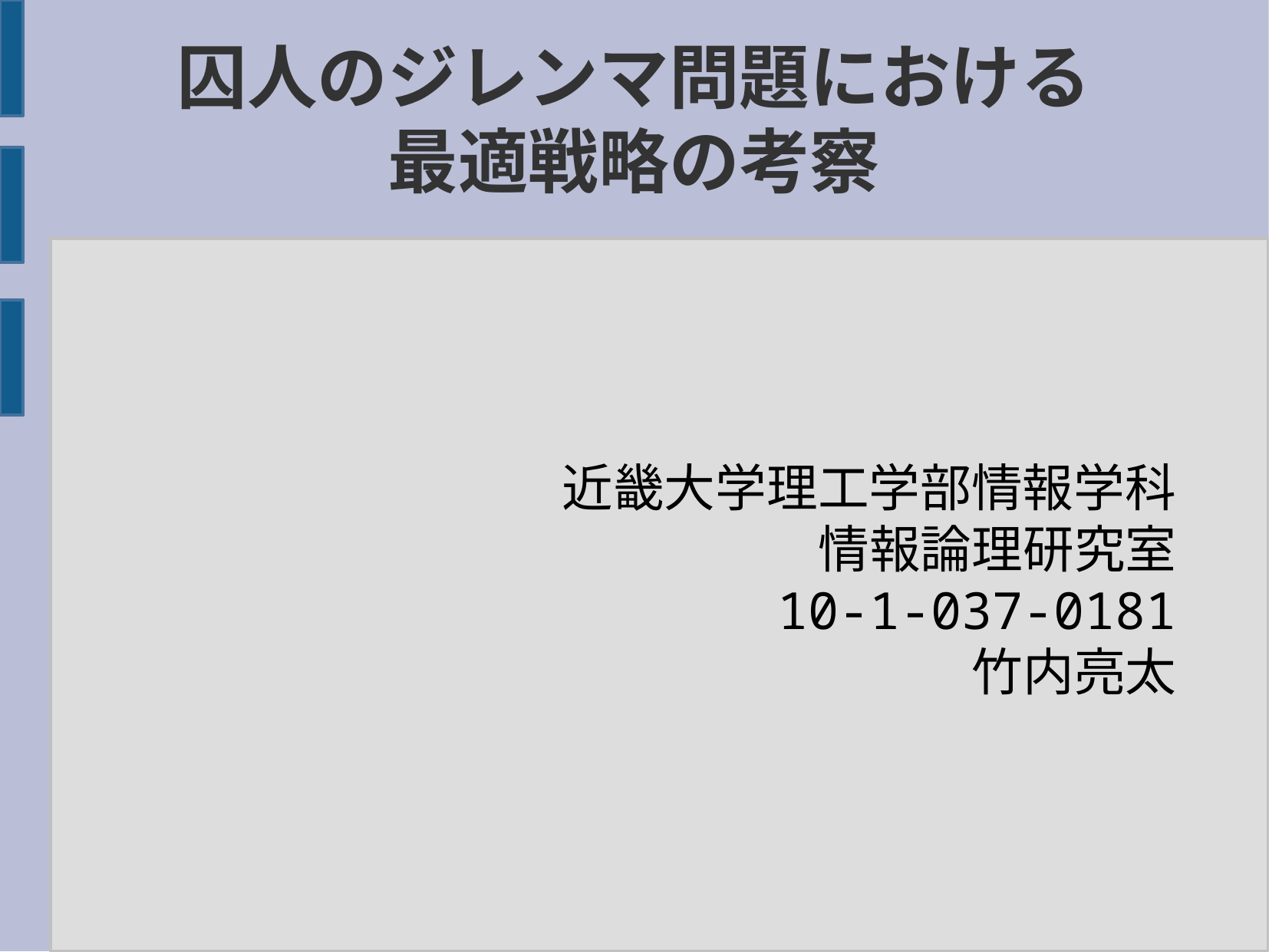

囚人のジレンマ問題における
最適戦略の考察
近畿大学理工学部情報学科
情報論理研究室
10-1-037-0181
竹内亮太